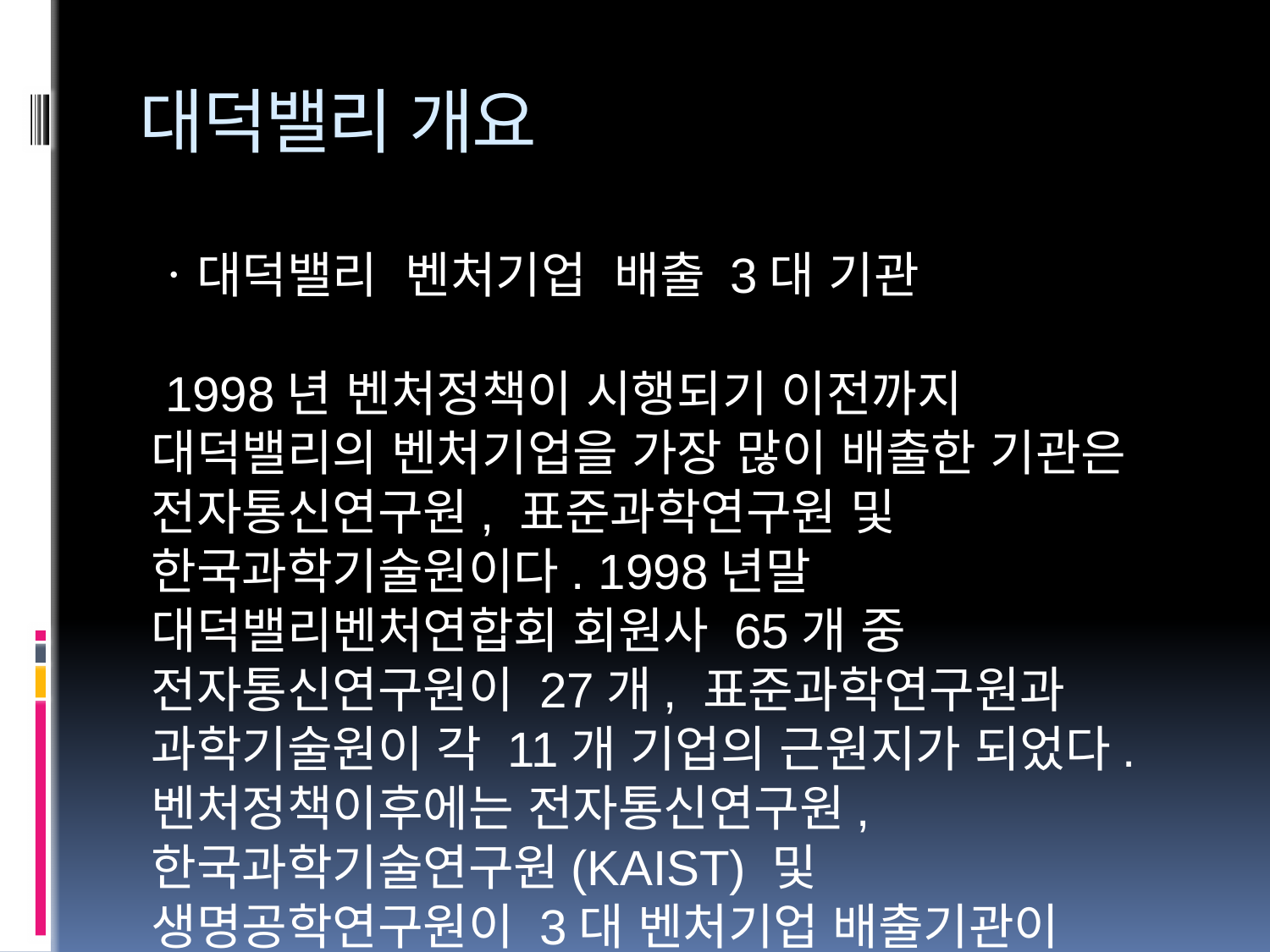

# 대덕밸리 개요
ㆍ대덕밸리  벤처기업  배출 3대 기관

 1998년 벤처정책이 시행되기 이전까지 대덕밸리의 벤처기업을 가장 많이 배출한 기관은 전자통신연구원, 표준과학연구원 및 한국과학기술원이다. 1998년말 대덕밸리벤처연합회 회원사 65개 중 전자통신연구원이 27개, 표준과학연구원과 과학기술원이 각 11개 기업의 근원지가 되었다. 벤처정책이후에는 전자통신연구원, 한국과학기술연구원(KAIST) 및 생명공학연구원이 3대 벤처기업 배출기관이 되었다.